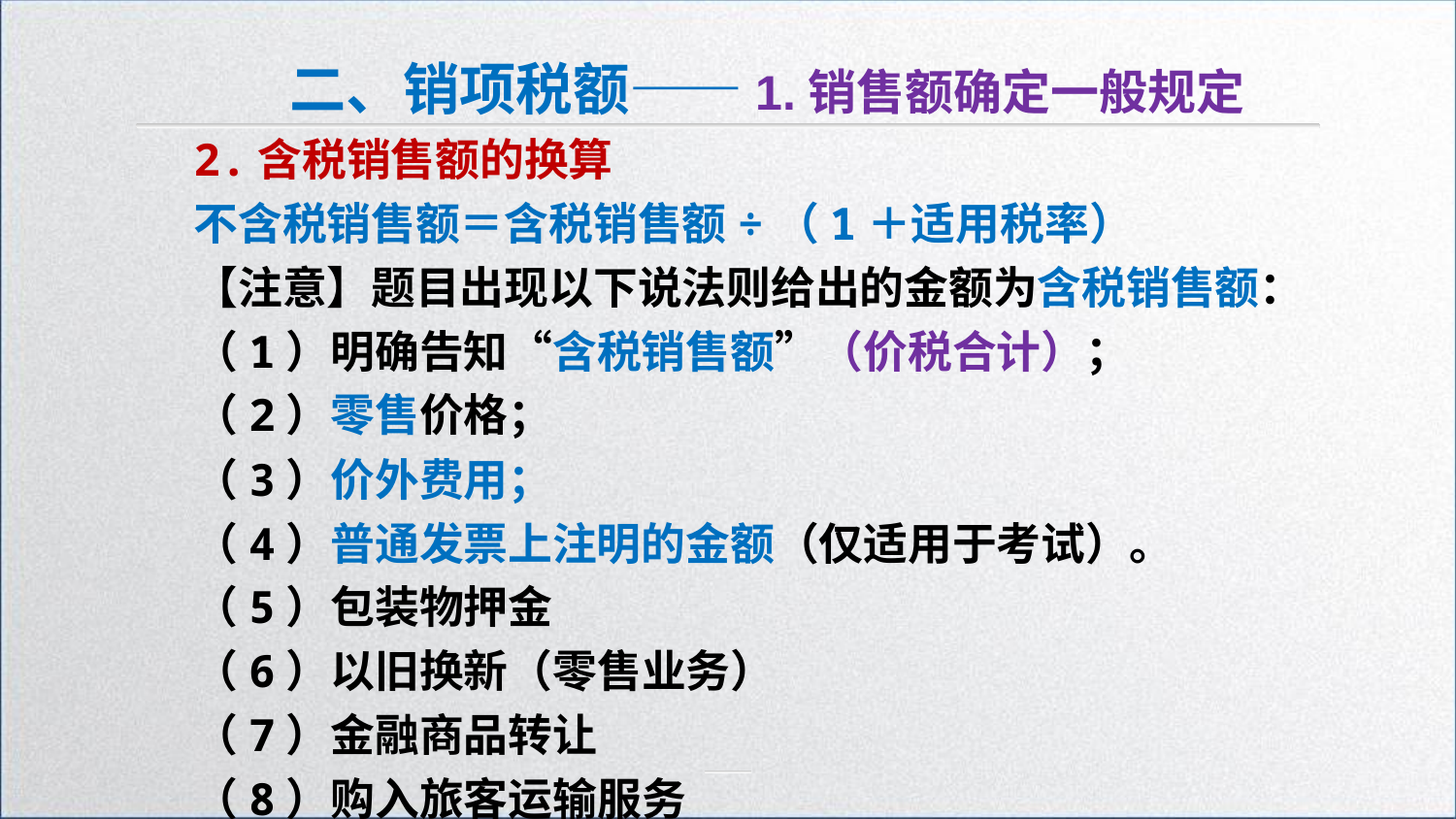

二、销项税额——1.销售额确定一般规定
2.含税销售额的换算
不含税销售额＝含税销售额÷（1＋适用税率）
【注意】题目出现以下说法则给出的金额为含税销售额：
（1）明确告知“含税销售额”（价税合计）；
（2）零售价格；
（3）价外费用；
（4）普通发票上注明的金额（仅适用于考试）。
（5）包装物押金
（6）以旧换新（零售业务）
（7）金融商品转让
（8）购入旅客运输服务